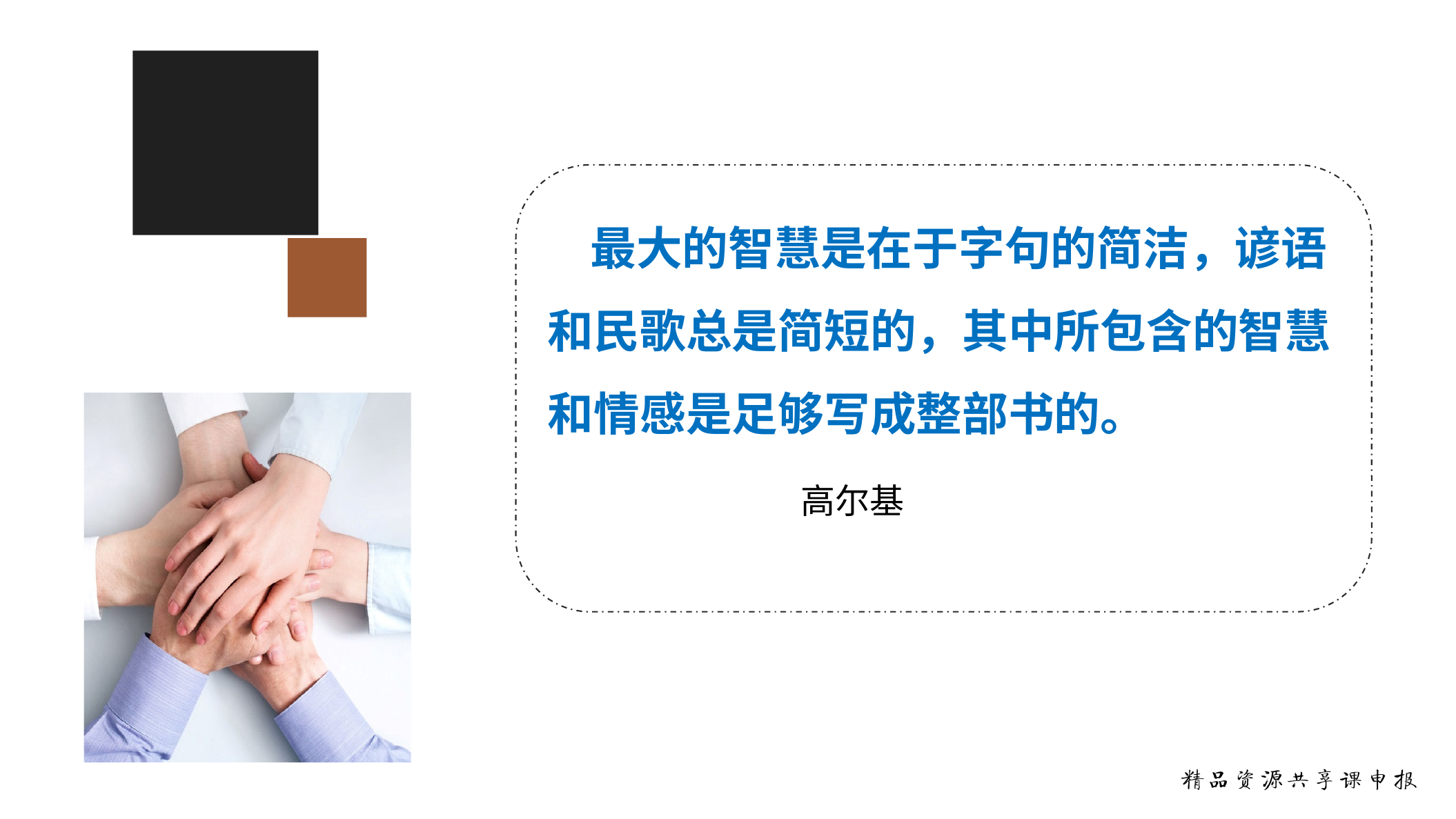

最大的智慧是在于字句的简洁，谚语和民歌总是简短的，其中所包含的智慧和情感是足够写成整部书的。
                       高尔基